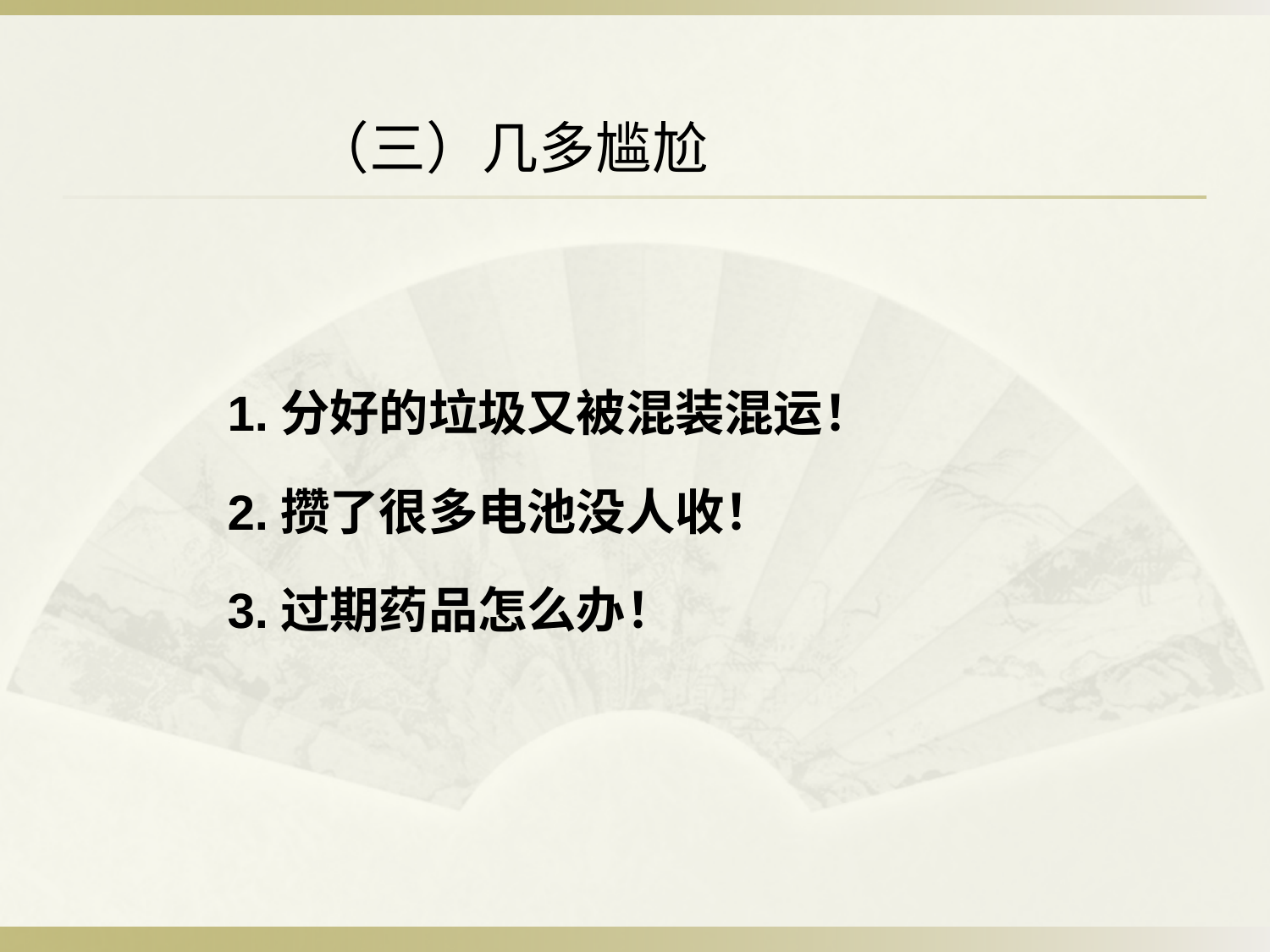

# （三）几多尴尬
1.分好的垃圾又被混装混运！
2.攒了很多电池没人收！
3.过期药品怎么办！